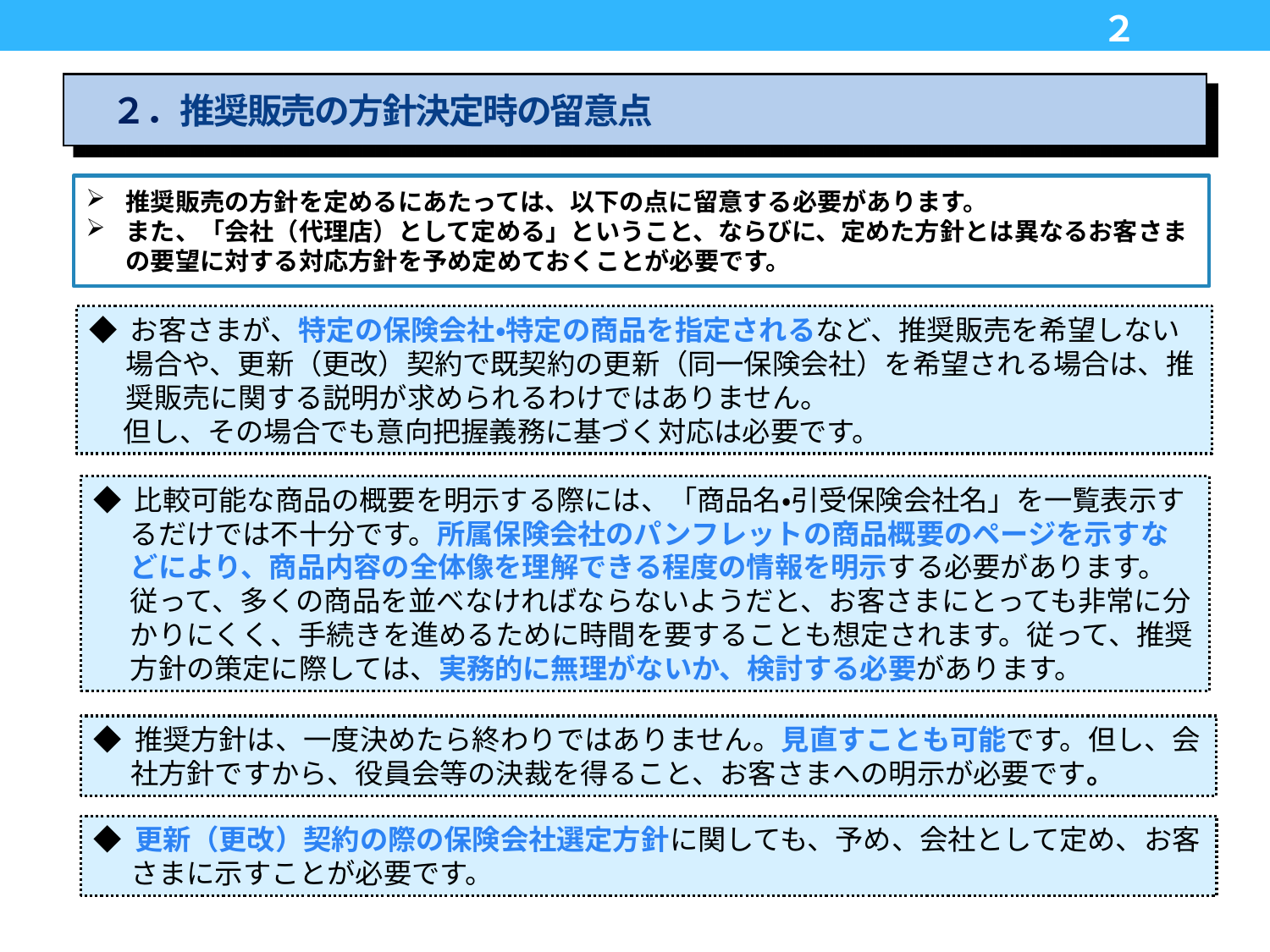

２
　２．推奨販売の方針決定時の留意点
推奨販売の方針を定めるにあたっては、以下の点に留意する必要があります。
また、「会社（代理店）として定める」ということ、ならびに、定めた方針とは異なるお客さまの要望に対する対応方針を予め定めておくことが必要です。
◆ お客さまが、特定の保険会社・特定の商品を指定されるなど、推奨販売を希望しない場合や、更新（更改）契約で既契約の更新（同一保険会社）を希望される場合は、推奨販売に関する説明が求められるわけではありません。
　 但し、その場合でも意向把握義務に基づく対応は必要です。
◆ 比較可能な商品の概要を明示する際には、「商品名・引受保険会社名」を一覧表示するだけでは不十分です。所属保険会社のパンフレットの商品概要のページを示すなどにより、商品内容の全体像を理解できる程度の情報を明示する必要があります。従って、多くの商品を並べなければならないようだと、お客さまにとっても非常に分かりにくく、手続きを進めるために時間を要することも想定されます。従って、推奨方針の策定に際しては、実務的に無理がないか、検討する必要があります。
◆ 推奨方針は、一度決めたら終わりではありません。見直すことも可能です。但し、会社方針ですから、役員会等の決裁を得ること、お客さまへの明示が必要です。
◆ 更新（更改）契約の際の保険会社選定方針に関しても、予め、会社として定め、お客さまに示すことが必要です。